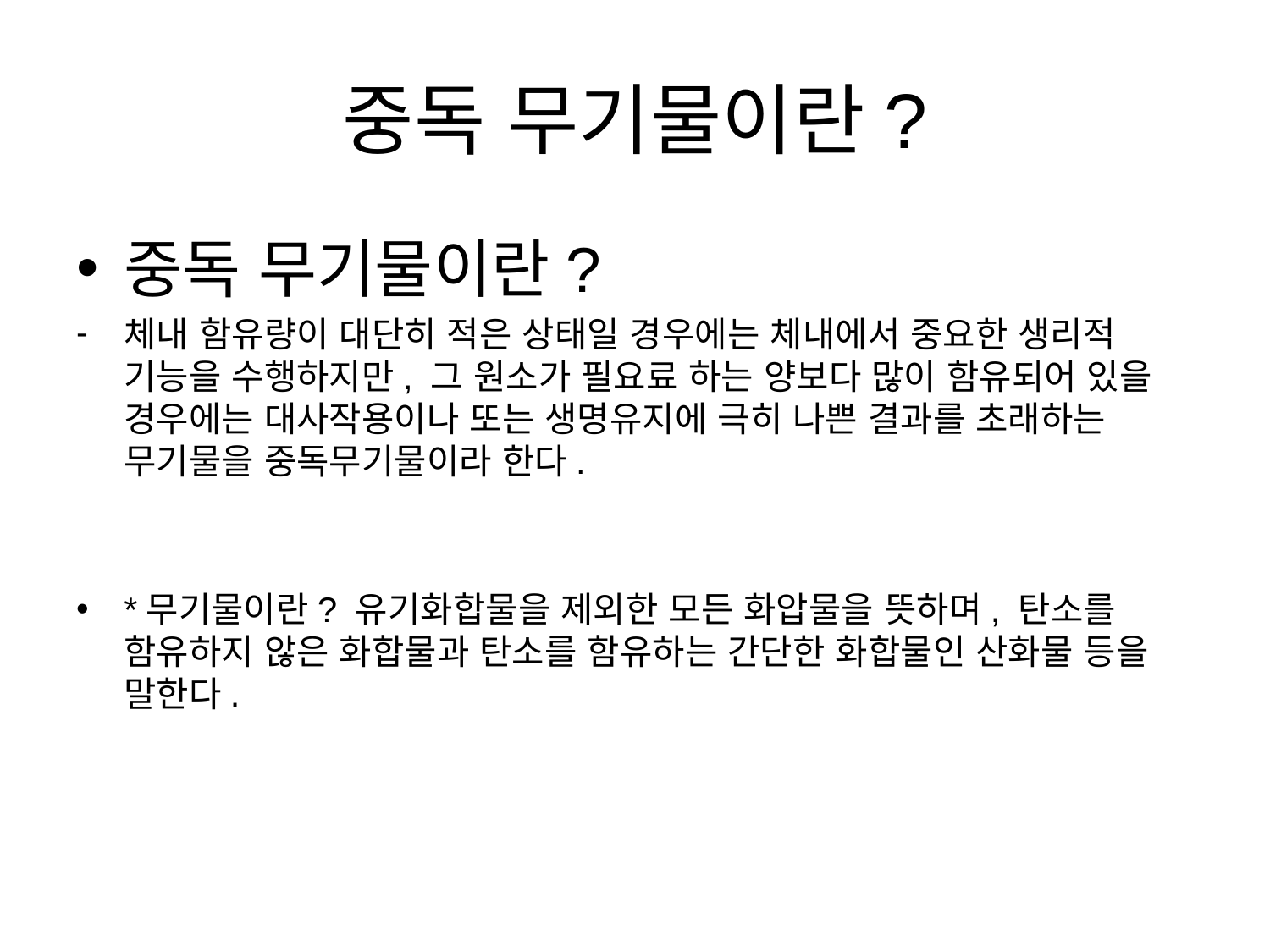

# 중독 무기물이란?
중독 무기물이란?
체내 함유량이 대단히 적은 상태일 경우에는 체내에서 중요한 생리적 기능을 수행하지만, 그 원소가 필요료 하는 양보다 많이 함유되어 있을 경우에는 대사작용이나 또는 생명유지에 극히 나쁜 결과를 초래하는 무기물을 중독무기물이라 한다.

*무기물이란? 유기화합물을 제외한 모든 화압물을 뜻하며, 탄소를 함유하지 않은 화합물과 탄소를 함유하는 간단한 화합물인 산화물 등을 말한다.